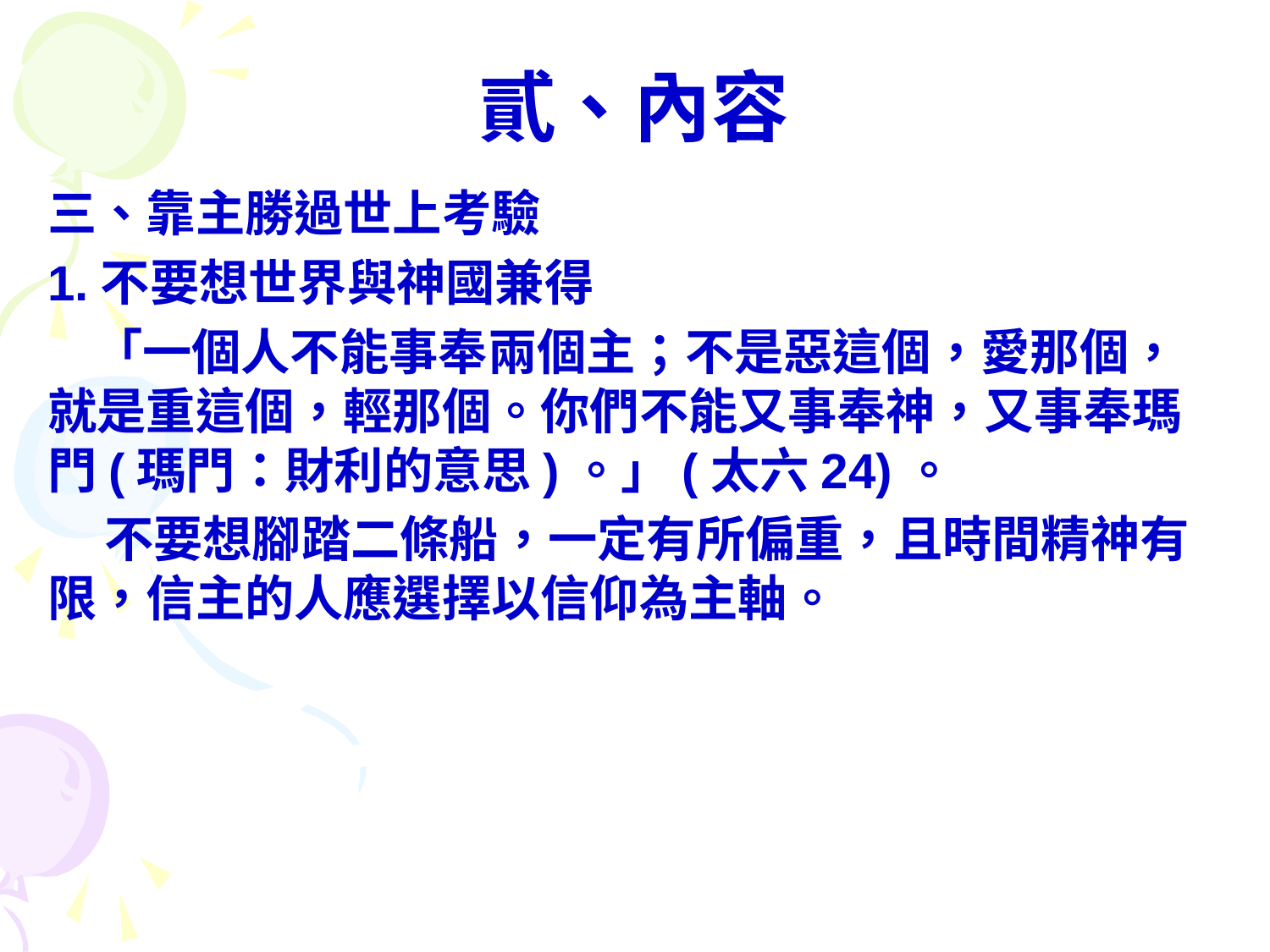

# 貳、內容
三、靠主勝過世上考驗
1.不要想世界與神國兼得
   「一個人不能事奉兩個主；不是惡這個，愛那個，就是重這個，輕那個。你們不能又事奉神，又事奉瑪門(瑪門：財利的意思)。」(太六24)。
    不要想腳踏二條船，一定有所偏重，且時間精神有限，信主的人應選擇以信仰為主軸。